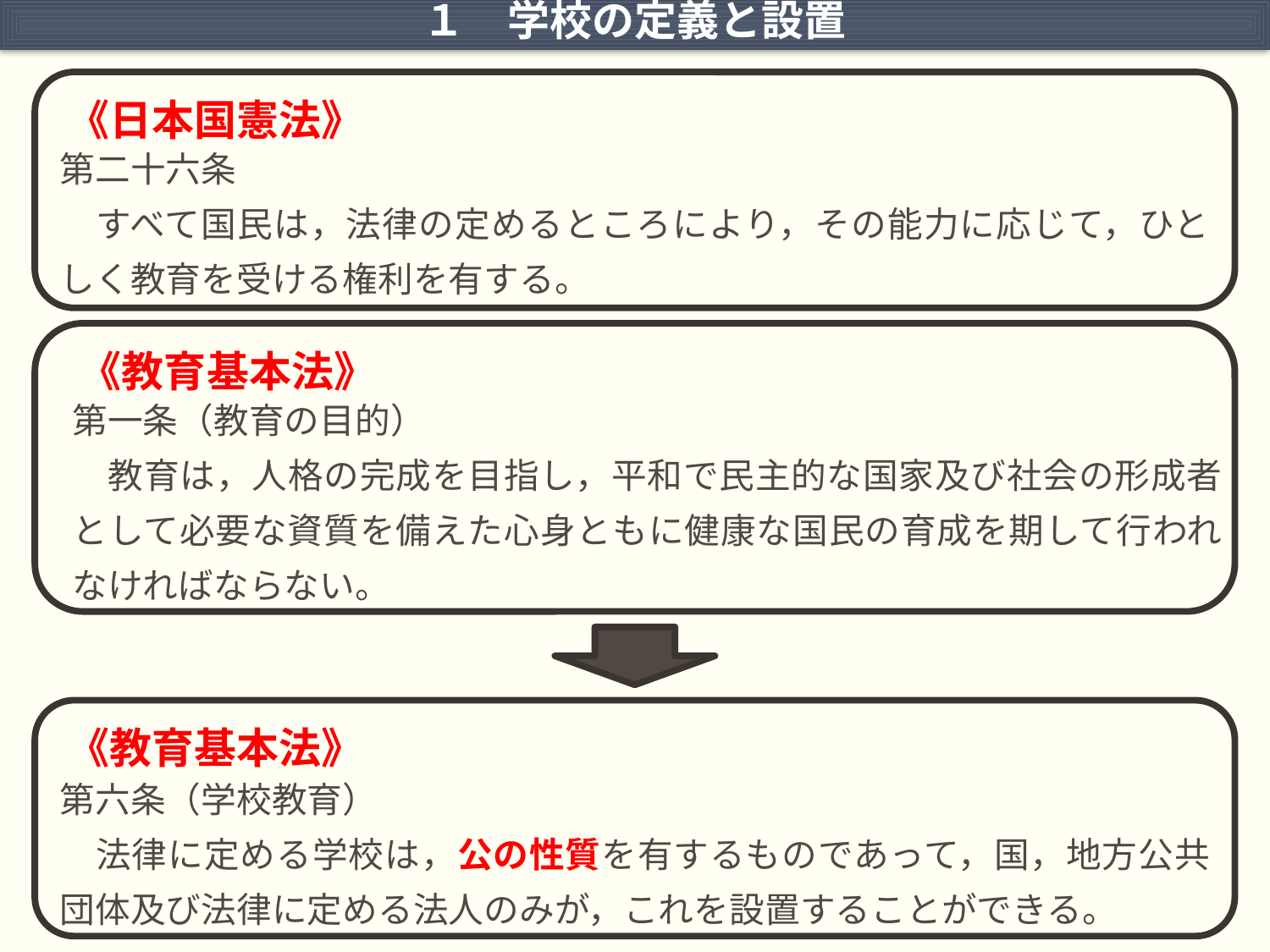

１　学校の定義と設置

 《日本国憲法》
第二十六条
　すべて国民は，法律の定めるところにより，その能力に応じて，ひとしく教育を受ける権利を有する。

 《教育基本法》
第一条（教育の目的）
　教育は，人格の完成を目指し，平和で民主的な国家及び社会の形成者として必要な資質を備えた心身ともに健康な国民の育成を期して行われなければならない。

 《教育基本法》
第六条（学校教育）
　法律に定める学校は，公の性質を有するものであって，国，地方公共団体及び法律に定める法人のみが，これを設置することができる。